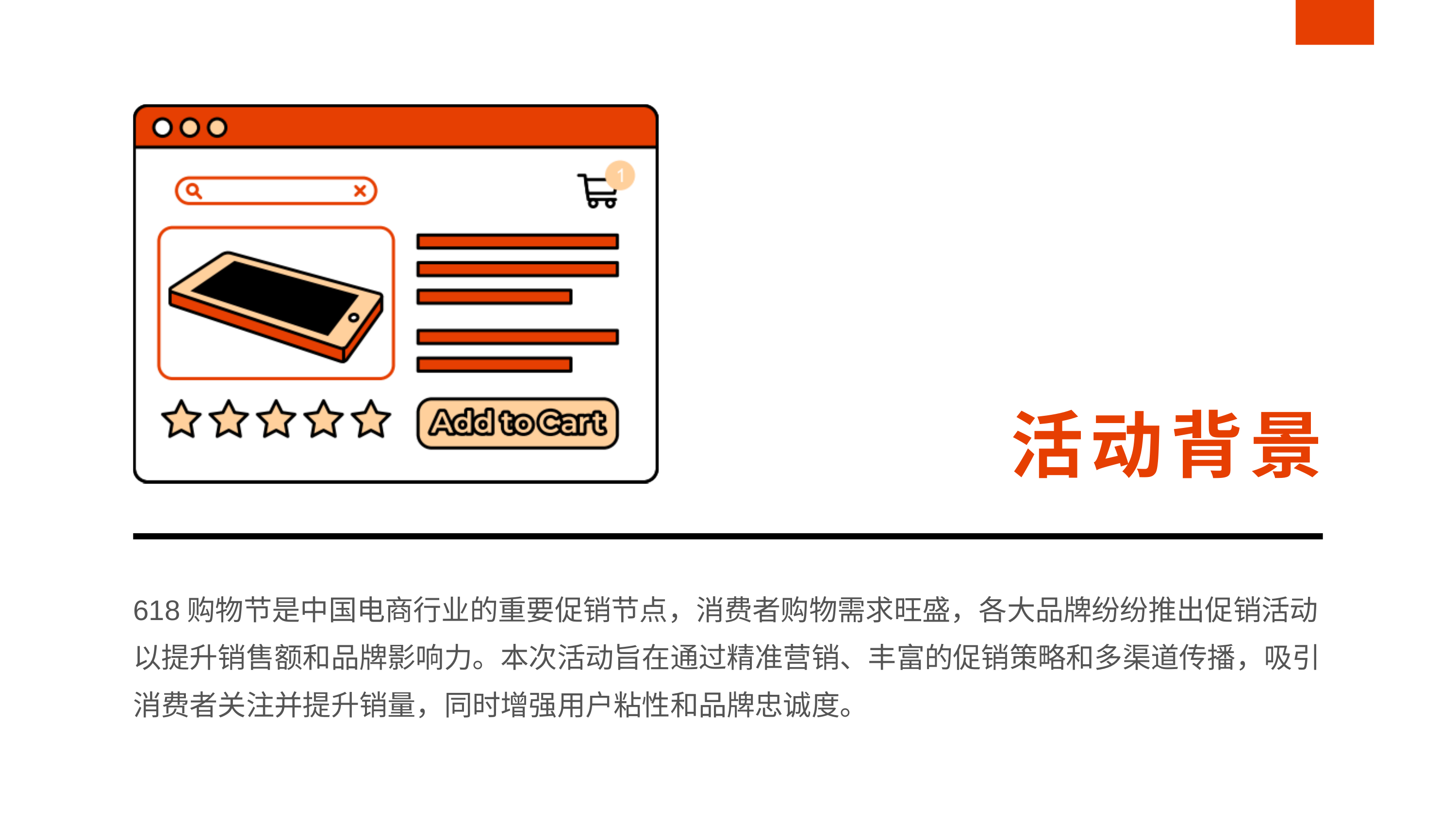

活动背景

618购物节是中国电商行业的重要促销节点，消费者购物需求旺盛，各大品牌纷纷推出促销活动以提升销售额和品牌影响力。本次活动旨在通过精准营销、丰富的促销策略和多渠道传播，吸引消费者关注并提升销量，同时增强用户粘性和品牌忠诚度。